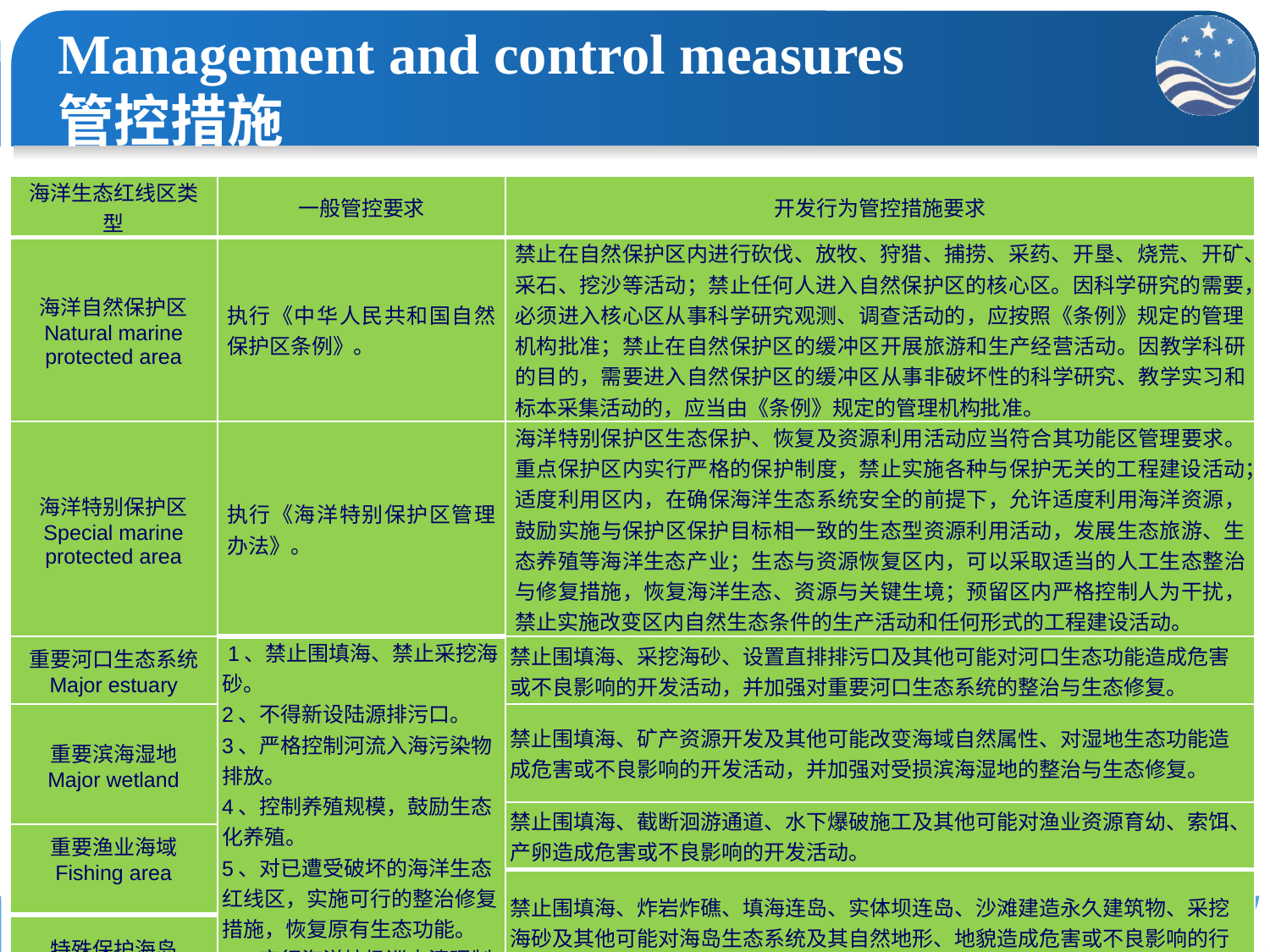

# Management and control measures 管控措施
| 海洋生态红线区类型 | 一般管控要求 | 开发行为管控措施要求 |
| --- | --- | --- |
| 海洋自然保护区 Natural marine protected area | 执行《中华人民共和国自然保护区条例》。 | 禁止在自然保护区内进行砍伐、放牧、狩猎、捕捞、采药、开垦、烧荒、开矿、采石、挖沙等活动；禁止任何人进入自然保护区的核心区。因科学研究的需要，必须进入核心区从事科学研究观测、调查活动的，应按照《条例》规定的管理机构批准；禁止在自然保护区的缓冲区开展旅游和生产经营活动。因教学科研的目的，需要进入自然保护区的缓冲区从事非破坏性的科学研究、教学实习和标本采集活动的，应当由《条例》规定的管理机构批准。 |
| 海洋特别保护区 Special marine protected area | 执行《海洋特别保护区管理办法》。 | 海洋特别保护区生态保护、恢复及资源利用活动应当符合其功能区管理要求。重点保护区内实行严格的保护制度，禁止实施各种与保护无关的工程建设活动；适度利用区内，在确保海洋生态系统安全的前提下，允许适度利用海洋资源，鼓励实施与保护区保护目标相一致的生态型资源利用活动，发展生态旅游、生态养殖等海洋生态产业；生态与资源恢复区内，可以采取适当的人工生态整治与修复措施，恢复海洋生态、资源与关键生境；预留区内严格控制人为干扰，禁止实施改变区内自然生态条件的生产活动和任何形式的工程建设活动。 |
| 重要河口生态系统 Major estuary | 1、禁止围填海、禁止采挖海砂。 2、不得新设陆源排污口。 3、严格控制河流入海污染物排放。 4、控制养殖规模，鼓励生态化养殖。 5、对已遭受破坏的海洋生态红线区，实施可行的整治修复措施，恢复原有生态功能。 6、实行海洋垃圾巡查清理制度，有效清理海洋垃圾。 | 禁止围填海、采挖海砂、设置直排排污口及其他可能对河口生态功能造成危害或不良影响的开发活动，并加强对重要河口生态系统的整治与生态修复。 |
| 重要滨海湿地 Major wetland |  | 禁止围填海、矿产资源开发及其他可能改变海域自然属性、对湿地生态功能造成危害或不良影响的开发活动，并加强对受损滨海湿地的整治与生态修复。 |
|  |  | 禁止围填海、截断洄游通道、水下爆破施工及其他可能对渔业资源育幼、索饵、产卵造成危害或不良影响的开发活动。 |
| 重要渔业海域 Fishing area |  |  |
|  |  | 禁止围填海、炸岩炸礁、填海连岛、实体坝连岛、沙滩建造永久建筑物、采挖海砂及其他可能对海岛生态系统及其自然地形、地貌造成危害或不良影响的行为，并加强对受损海岛生态系统的整治与修复。 |
| 特殊保护海岛 Protected island |  |  |